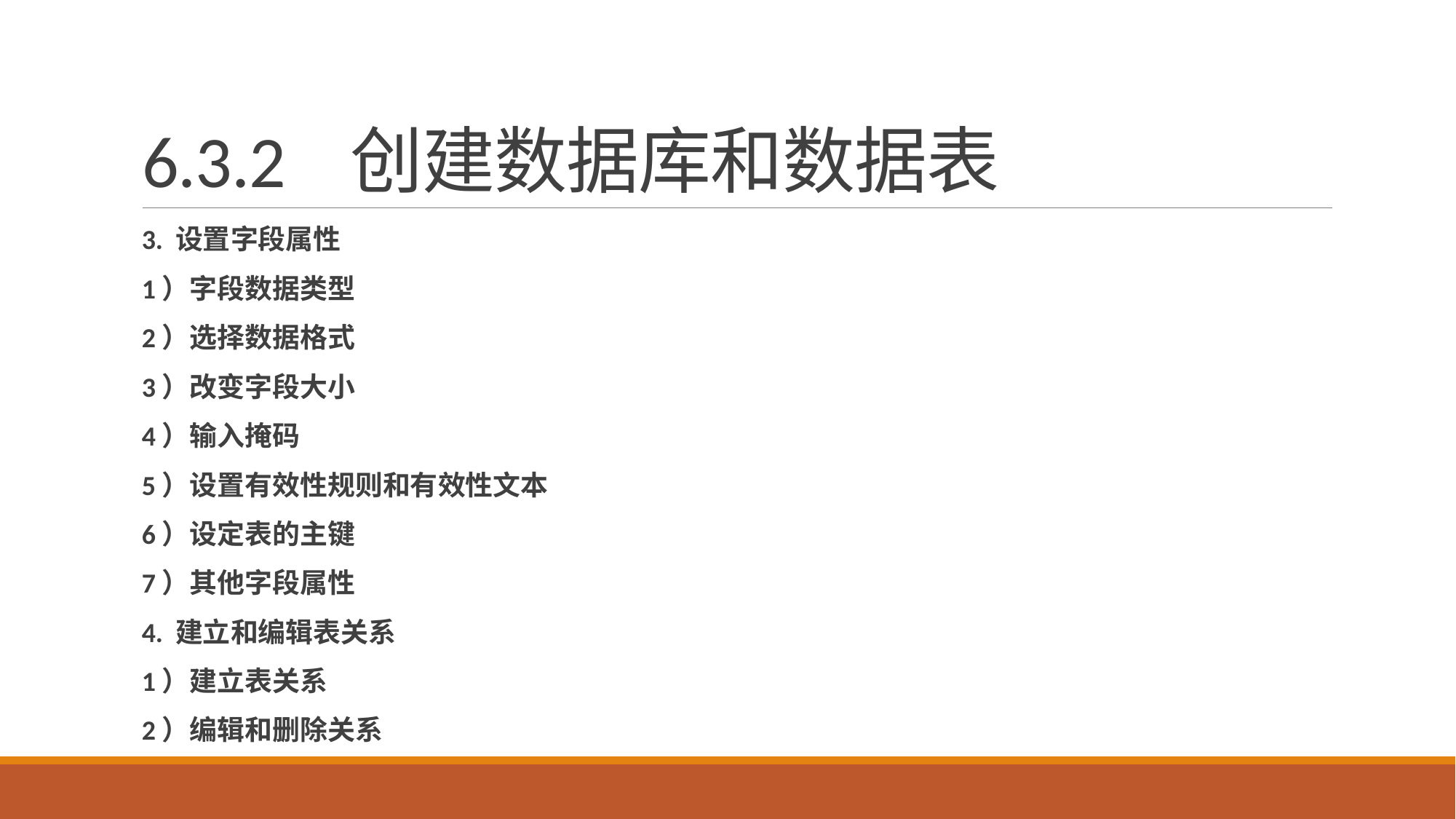

# 6.3.2   创建数据库和数据表
3. 设置字段属性
1）字段数据类型
2）选择数据格式
3）改变字段大小
4）输入掩码
5）设置有效性规则和有效性文本
6）设定表的主键
7）其他字段属性
4. 建立和编辑表关系
1）建立表关系
2）编辑和删除关系